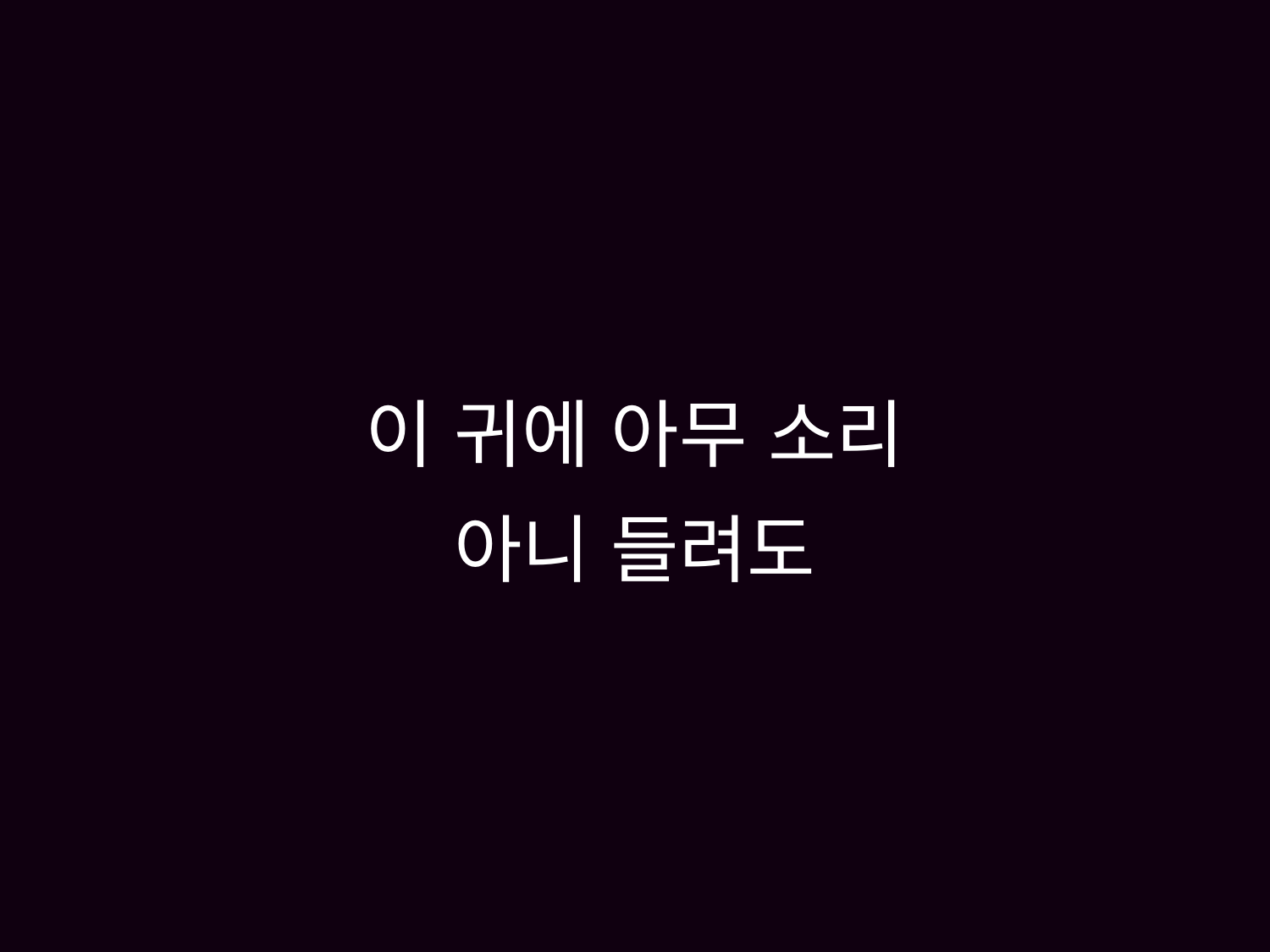

# 이 귀에 아무 소리 아니 들려도